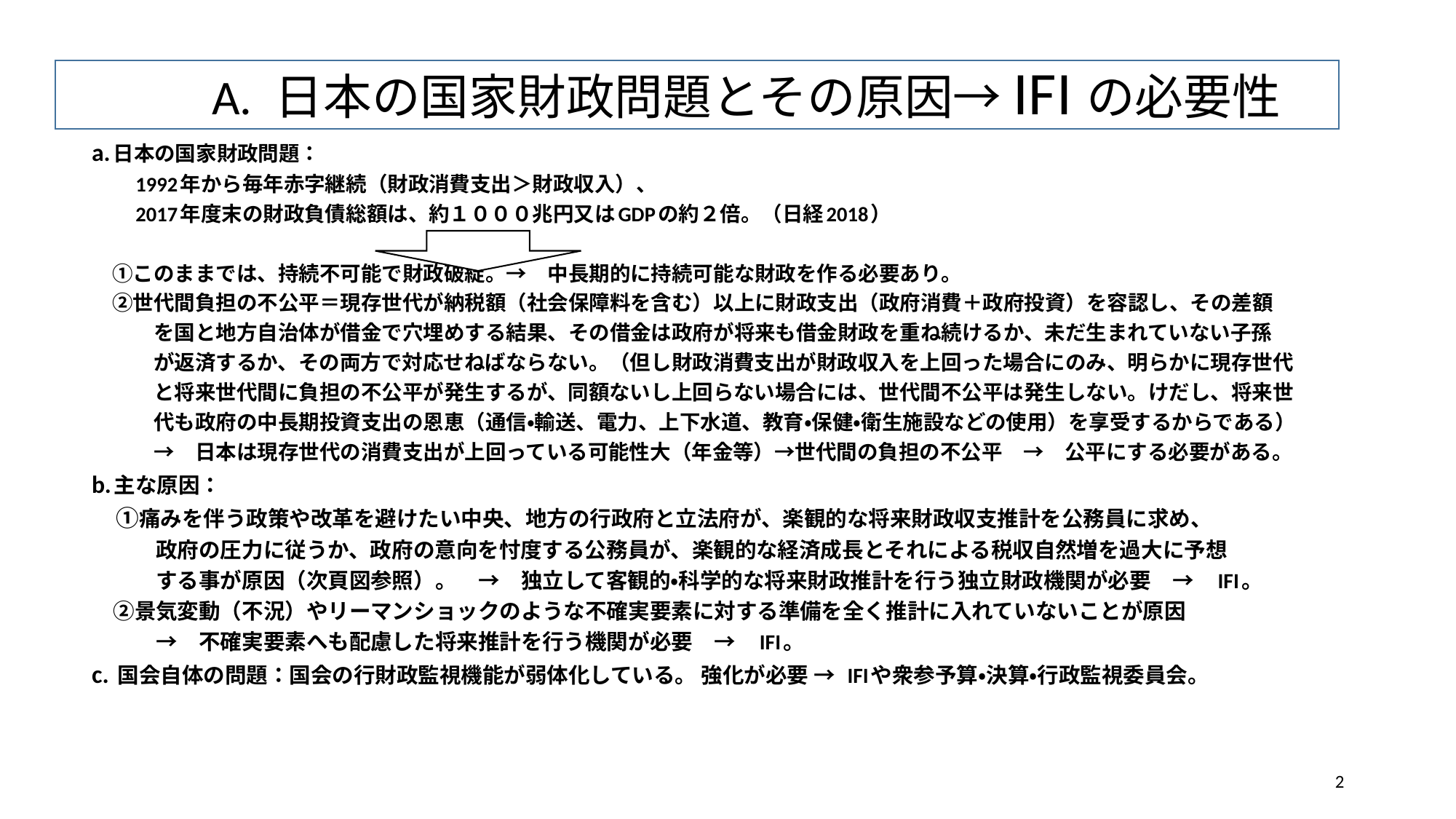

# A. 日本の国家財政問題とその原因→IFIの必要性

a.日本の国家財政問題：
　　1992年から毎年赤字継続（財政消費支出＞財政収入）、
　　2017年度末の財政負債総額は、約１０００兆円又はGDPの約２倍。（日経2018）

　①このままでは、持続不可能で財政破綻。→　中長期的に持続可能な財政を作る必要あり。
　②世代間負担の不公平＝現存世代が納税額（社会保障料を含む）以上に財政支出（政府消費＋政府投資）を容認し、その差額
　　　を国と地方自治体が借金で穴埋めする結果、その借金は政府が将来も借金財政を重ね続けるか、未だ生まれていない子孫
　　　が返済するか、その両方で対応せねばならない。（但し財政消費支出が財政収入を上回った場合にのみ、明らかに現存世代
　　　と将来世代間に負担の不公平が発生するが、同額ないし上回らない場合には、世代間不公平は発生しない。けだし、将来世
　　　代も政府の中長期投資支出の恩恵（通信・輸送、電力、上下水道、教育・保健・衛生施設などの使用）を享受するからである）
　　　→　日本は現存世代の消費支出が上回っている可能性大（年金等）→世代間の負担の不公平　→　公平にする必要がある。
b.主な原因：
　①痛みを伴う政策や改革を避けたい中央、地方の行政府と立法府が、楽観的な将来財政収支推計を公務員に求め、
　　　政府の圧力に従うか、政府の意向を忖度する公務員が、楽観的な経済成長とそれによる税収自然増を過大に予想
　　　する事が原因（次頁図参照）。　→　独立して客観的・科学的な将来財政推計を行う独立財政機関が必要　→　IFI。
　②景気変動（不況）やリーマンショックのような不確実要素に対する準備を全く推計に入れていないことが原因
　　　→　不確実要素へも配慮した将来推計を行う機関が必要　→　IFI。
c. 国会自体の問題：国会の行財政監視機能が弱体化している。 強化が必要 →  IFIや衆参予算・決算・行政監視委員会。

  2